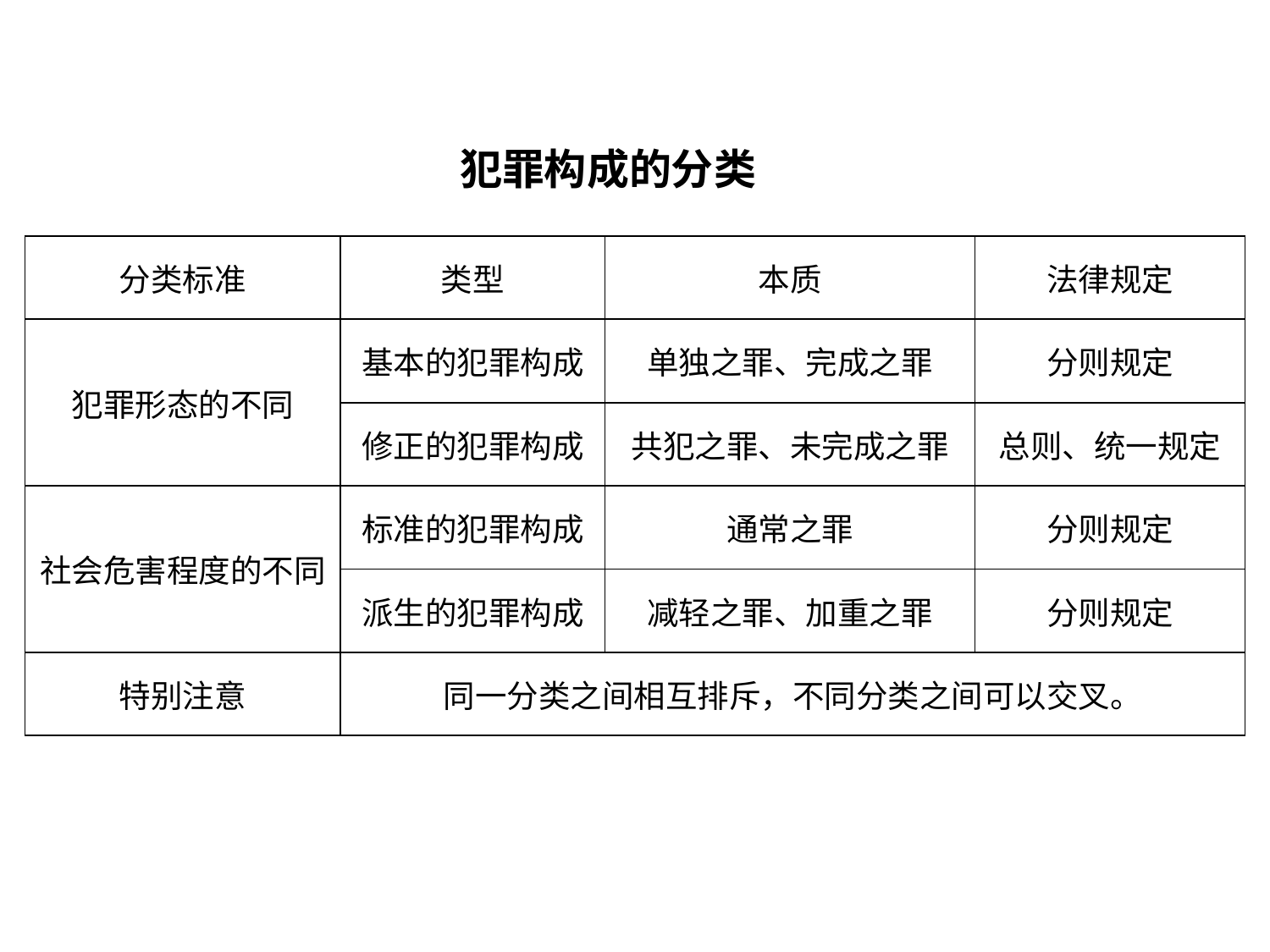

犯罪构成的分类
| 分类标准 | 类型 | 本质 | 法律规定 |
| --- | --- | --- | --- |
| 犯罪形态的不同 | 基本的犯罪构成 | 单独之罪、完成之罪 | 分则规定 |
|  | 修正的犯罪构成 | 共犯之罪、未完成之罪 | 总则、统一规定 |
| 社会危害程度的不同 | 标准的犯罪构成 | 通常之罪 | 分则规定 |
|  | 派生的犯罪构成 | 减轻之罪、加重之罪 | 分则规定 |
| 特别注意 | 同一分类之间相互排斥，不同分类之间可以交叉。 |  |  |